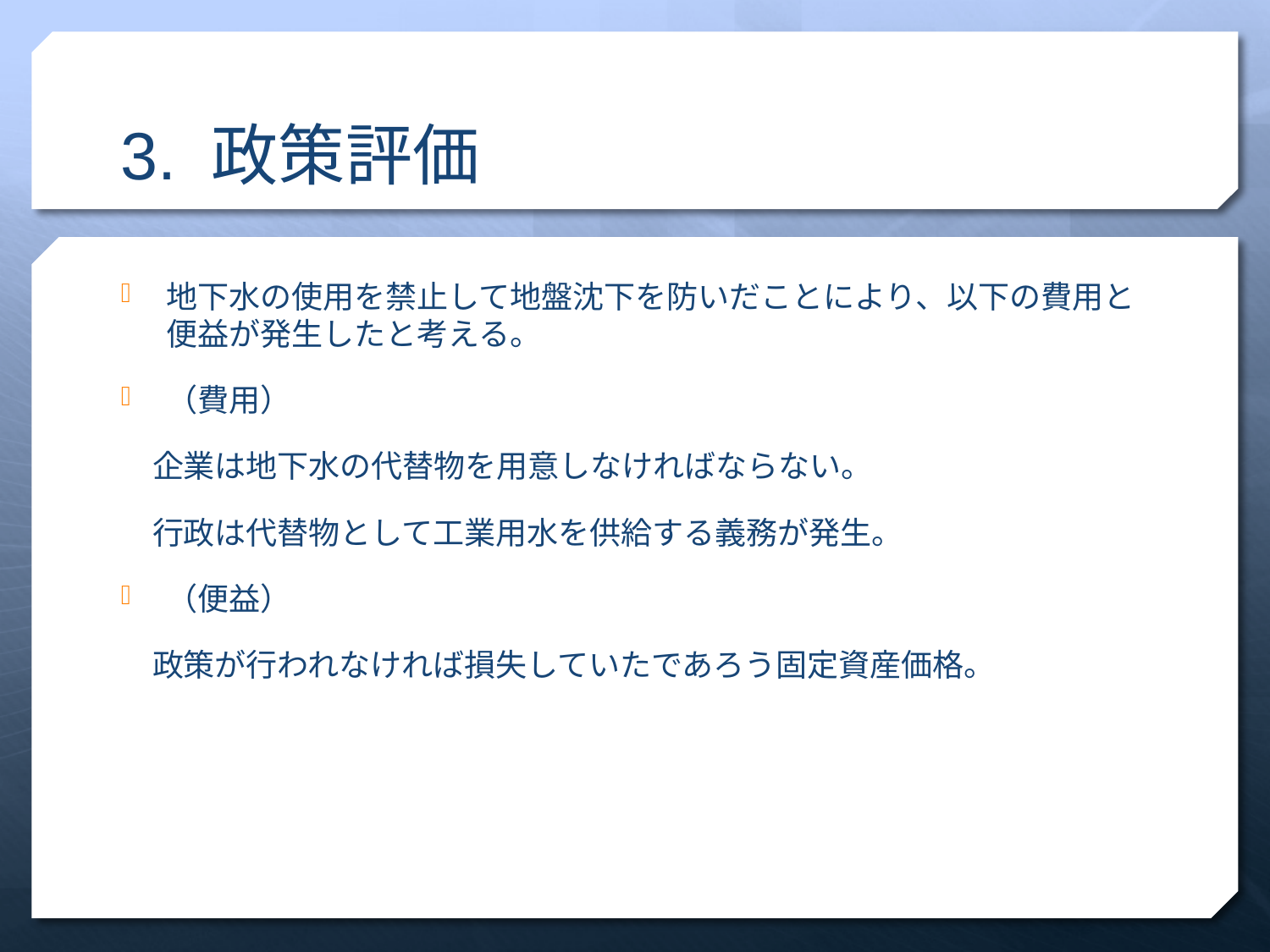

# 3. 政策評価
地下水の使用を禁止して地盤沈下を防いだことにより、以下の費用と便益が発生したと考える。
（費用）
　企業は地下水の代替物を用意しなければならない。
　行政は代替物として工業用水を供給する義務が発生。
（便益）
　政策が行われなければ損失していたであろう固定資産価格。